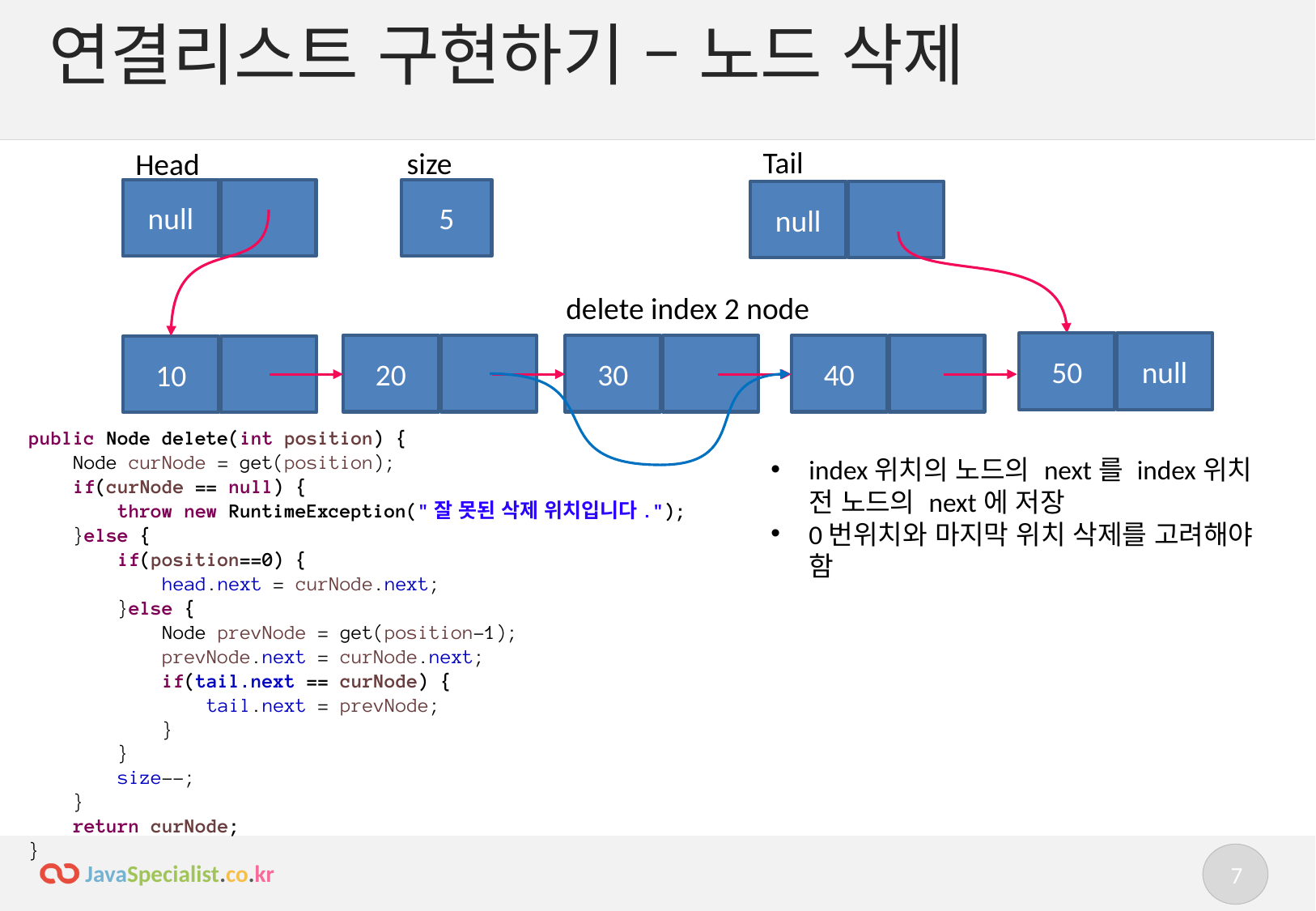

# 연결리스트 구현하기 – 노드 삭제

Tail
size
Head
null

5
null

delete index 2 node
50
null
20

30

40

10

public Node delete(int position) {
    Node curNode = get(position);
    if(curNode == null) {
        throw new RuntimeException("잘 못된 삭제 위치입니다.");
    }else {
        if(position==0) {
            head.next = curNode.next;
        }else {
            Node prevNode = get(position-1);
            prevNode.next = curNode.next;
            if(tail.next == curNode) {
                tail.next = prevNode;
            }
        }
        size--;
    }
    return curNode;
}
index위치의 노드의 next를 index위치 전 노드의 next에 저장
0번위치와 마지막 위치 삭제를 고려해야 함